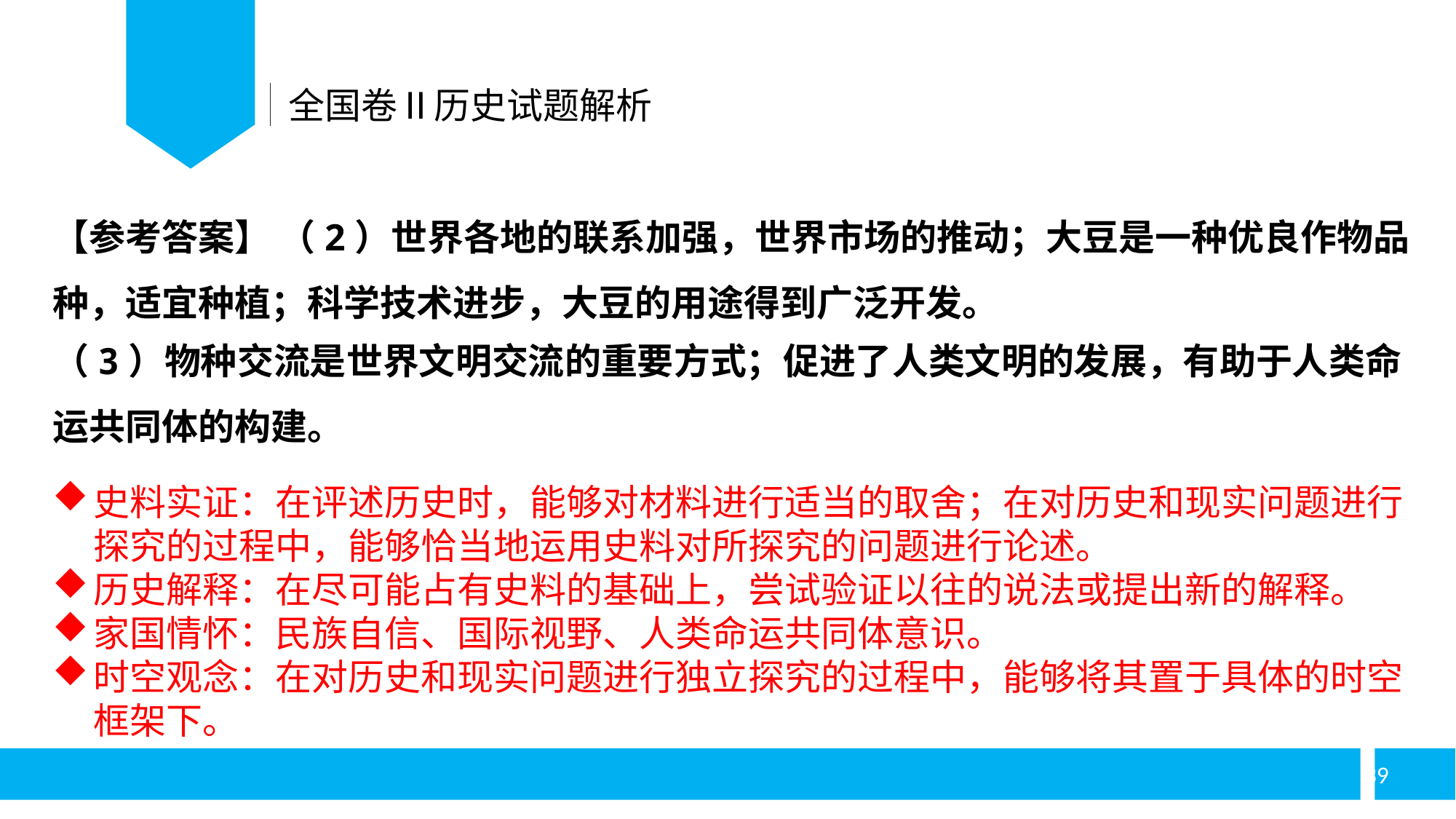

全国卷Ⅱ历史试题解析
【参考答案】 （2）世界各地的联系加强，世界市场的推动；大豆是一种优良作物品种，适宜种植；科学技术进步，大豆的用途得到广泛开发。
（3）物种交流是世界文明交流的重要方式；促进了人类文明的发展，有助于人类命运共同体的构建。
史料实证：在评述历史时，能够对材料进行适当的取舍；在对历史和现实问题进行探究的过程中，能够恰当地运用史料对所探究的问题进行论述。
历史解释：在尽可能占有史料的基础上，尝试验证以往的说法或提出新的解释。
家国情怀：民族自信、国际视野、人类命运共同体意识。
时空观念：在对历史和现实问题进行独立探究的过程中，能够将其置于具体的时空框架下。